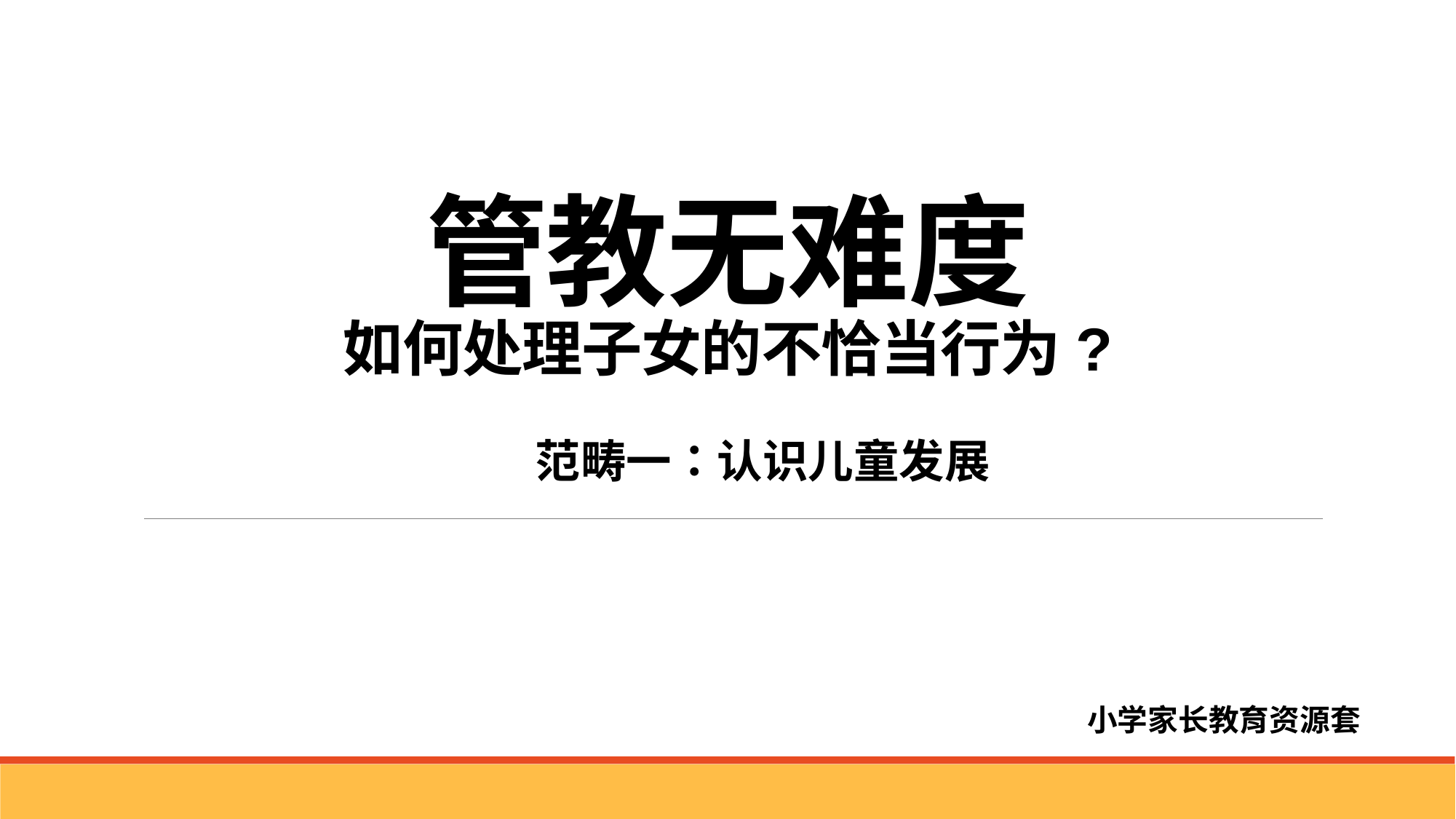

# 管教无难度 如何处理子女的不恰当行为?
范畴一：认识儿童发展
小学家长教育资源套